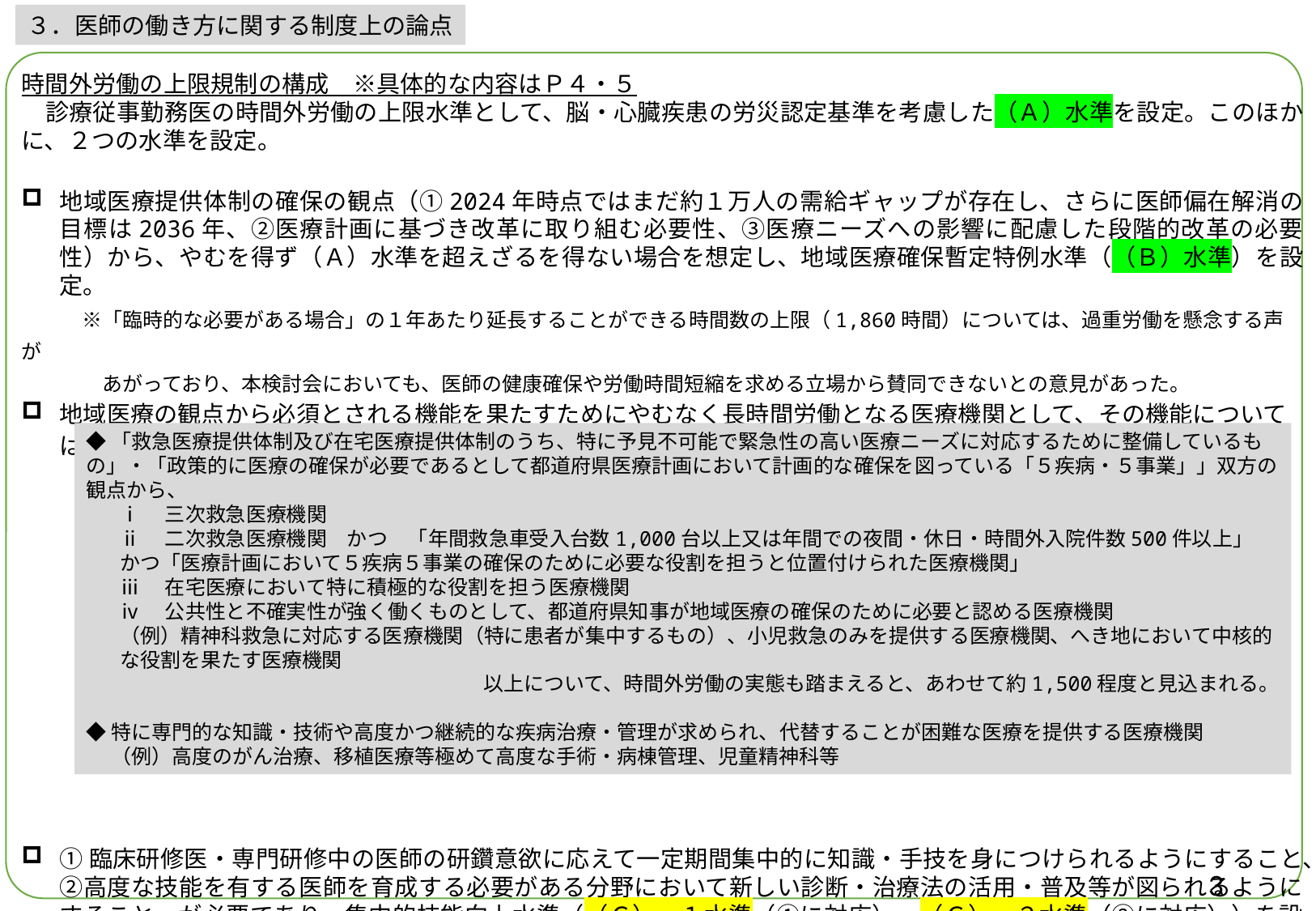

３．医師の働き方に関する制度上の論点

時間外労働の上限規制の構成　※具体的な内容はＰ４・５
　診療従事勤務医の時間外労働の上限水準として、脳・心臓疾患の労災認定基準を考慮した（Ａ）水準を設定。このほかに、２つの水準を設定。

地域医療提供体制の確保の観点（①2024年時点ではまだ約１万人の需給ギャップが存在し、さらに医師偏在解消の目標は2036年、②医療計画に基づき改革に取り組む必要性、③医療ニーズへの影響に配慮した段階的改革の必要性）から、やむを得ず（Ａ）水準を超えざるを得ない場合を想定し、地域医療確保暫定特例水準（（Ｂ）水準）を設定。
　　　※「臨時的な必要がある場合」の１年あたり延長することができる時間数の上限（1,860時間）については、過重労働を懸念する声が
　　　　あがっており、本検討会においても、医師の健康確保や労働時間短縮を求める立場から賛同できないとの意見があった。
地域医療の観点から必須とされる機能を果たすためにやむなく長時間労働となる医療機関として、その機能については具体的に以下のとおり。

①臨床研修医・専門研修中の医師の研鑽意欲に応えて一定期間集中的に知識・手技を身につけられるようにすること、②高度な技能を有する医師を育成する必要がある分野において新しい診断・治療法の活用・普及等が図られるようにすること、が必要であり、集中的技能向上水準（（Ｃ）－１水準（①に対応）、（Ｃ）－２水準（②に対応））を設定。
◆「救急医療提供体制及び在宅医療提供体制のうち、特に予見不可能で緊急性の高い医療ニーズに対応するために整備しているもの」・「政策的に医療の確保が必要であるとして都道府県医療計画において計画的な確保を図っている「５疾病・５事業」」双方の観点から、
ⅰ　三次救急医療機関
ⅱ　二次救急医療機関　かつ　「年間救急車受入台数1,000台以上又は年間での夜間・休日・時間外入院件数500件以上」　かつ「医療計画において５疾病５事業の確保のために必要な役割を担うと位置付けられた医療機関」
ⅲ　在宅医療において特に積極的な役割を担う医療機関
ⅳ　公共性と不確実性が強く働くものとして、都道府県知事が地域医療の確保のために必要と認める医療機関
（例）精神科救急に対応する医療機関（特に患者が集中するもの）、小児救急のみを提供する医療機関、へき地において中核的な役割を果たす医療機関
以上について、時間外労働の実態も踏まえると、あわせて約1,500程度と見込まれる。

◆特に専門的な知識・技術や高度かつ継続的な疾病治療・管理が求められ、代替することが困難な医療を提供する医療機関
　 （例）高度のがん治療、移植医療等極めて高度な手術・病棟管理、児童精神科等
3